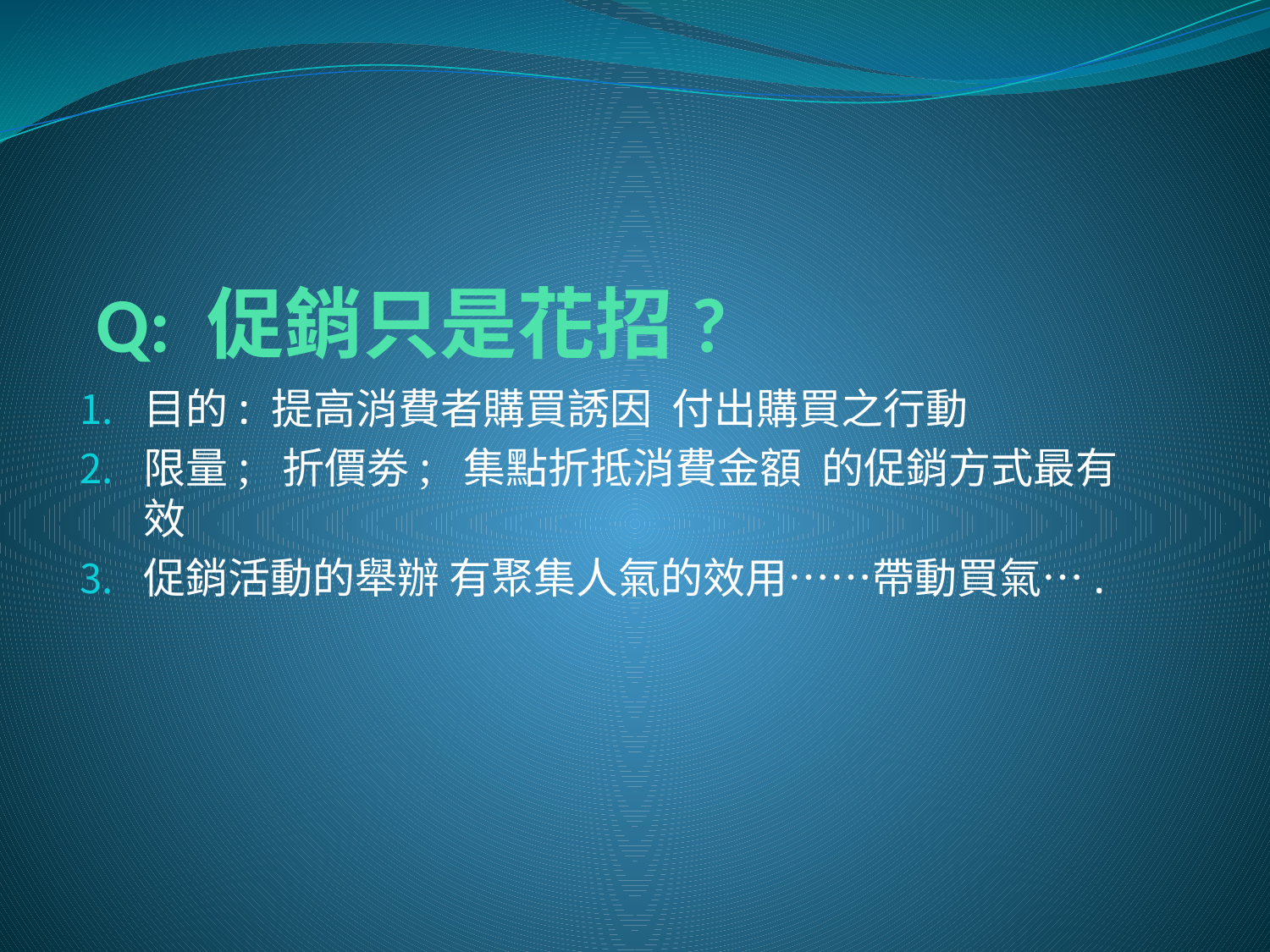

# Q: 促銷只是花招?
目的: 提高消費者購買誘因  付出購買之行動
限量;  折價劵;  集點折抵消費金額  的促銷方式最有效
促銷活動的舉辦 有聚集人氣的效用……帶動買氣….